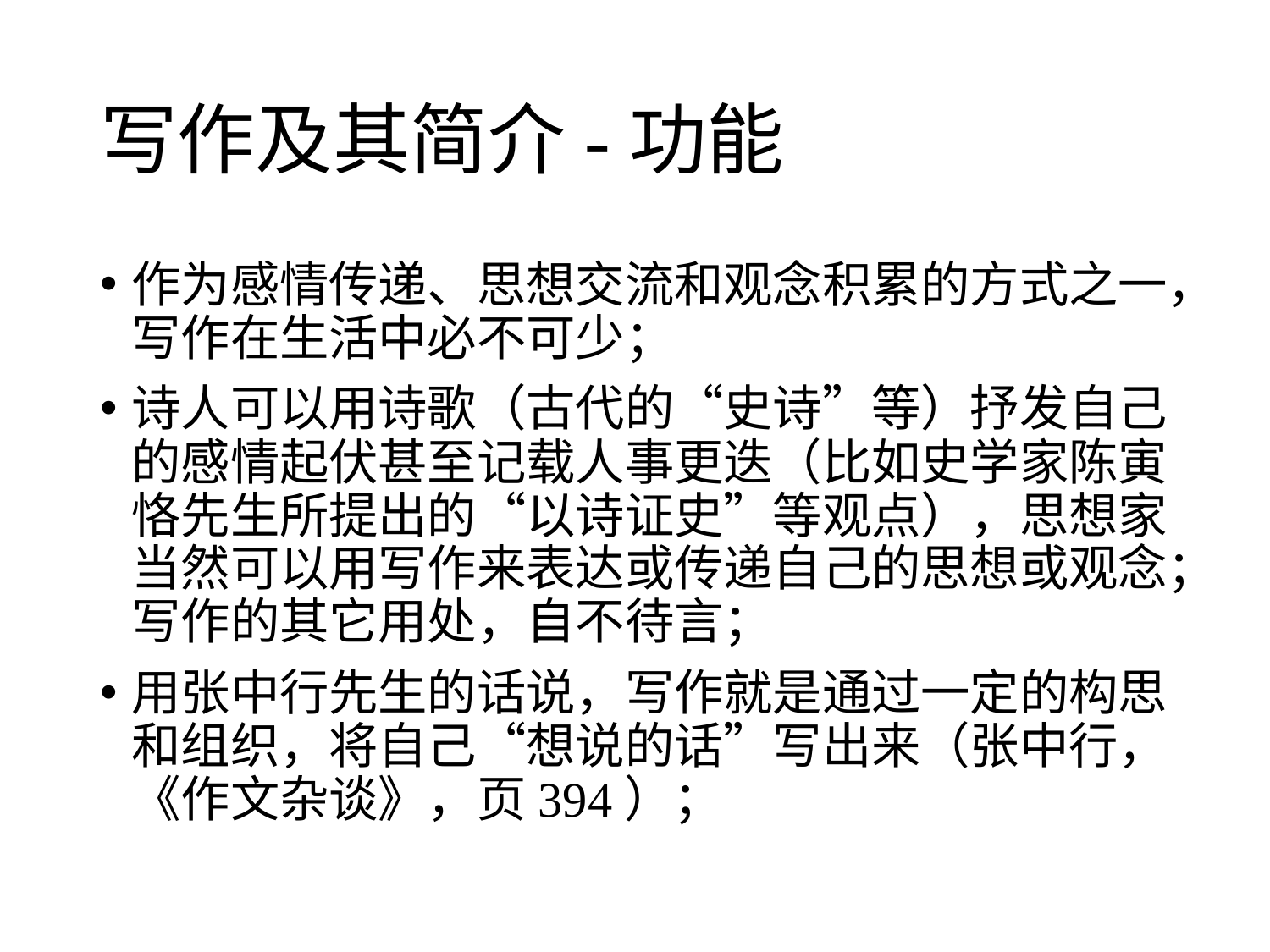

# 写作及其简介-功能
作为感情传递、思想交流和观念积累的方式之一，写作在生活中必不可少；
诗人可以用诗歌（古代的“史诗”等）抒发自己的感情起伏甚至记载人事更迭（比如史学家陈寅恪先生所提出的“以诗证史”等观点），思想家当然可以用写作来表达或传递自己的思想或观念；写作的其它用处，自不待言；
用张中行先生的话说，写作就是通过一定的构思和组织，将自己“想说的话”写出来（张中行，《作文杂谈》，页394）；